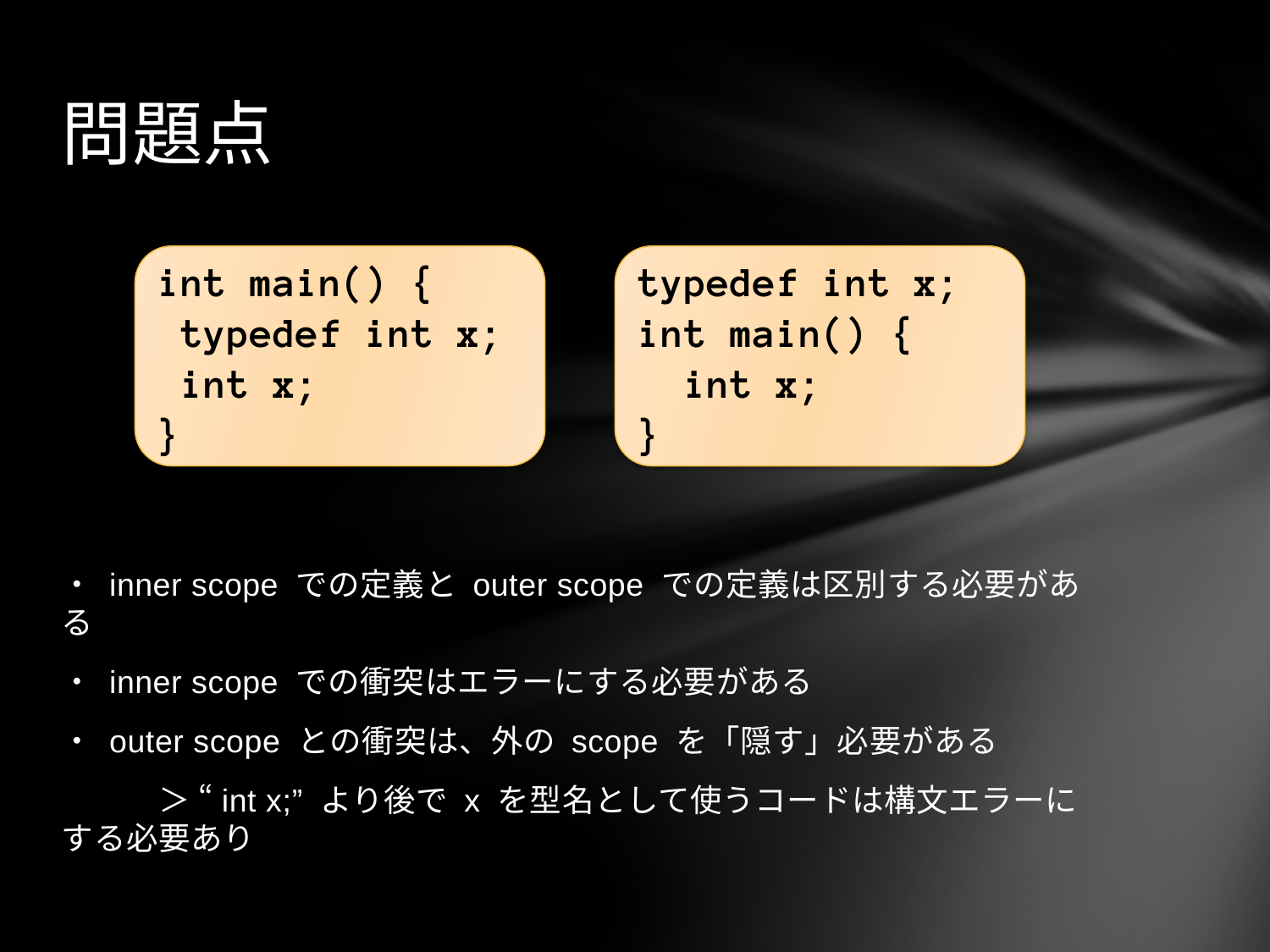

# 問題点

・ inner scope での定義と outer scope での定義は区別する必要がある
・ inner scope での衝突はエラーにする必要がある
・ outer scope との衝突は、外の scope を「隠す」必要がある
　　　＞ “int x;” より後で x を型名として使うコードは構文エラーにする必要あり
int main() {
 typedef int x;
 int x;
}
typedef int x;
int main() {
  int x;
}